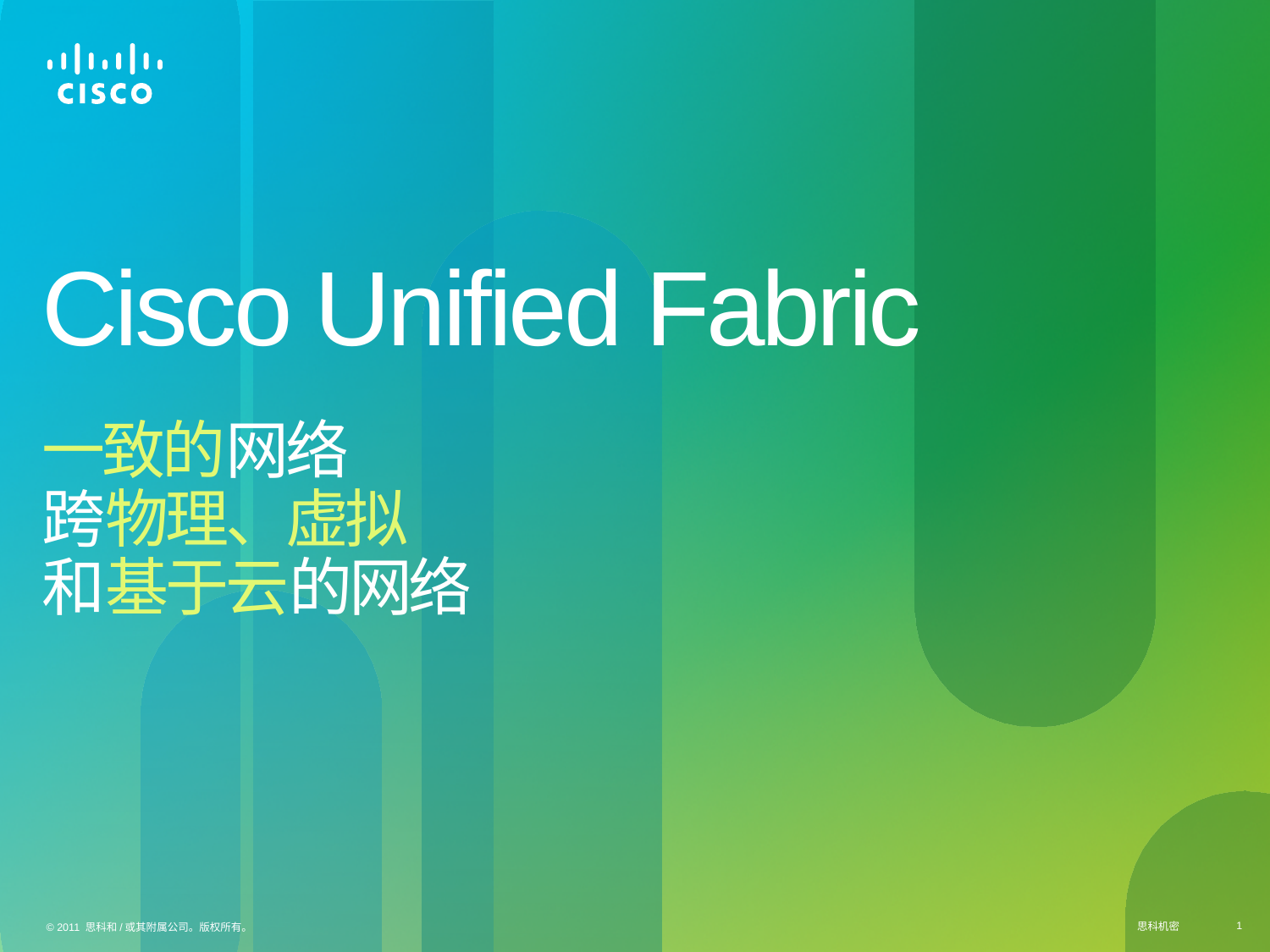

# Cisco Unified Fabric 一致的网络 跨物理、虚拟 和基于云的网络